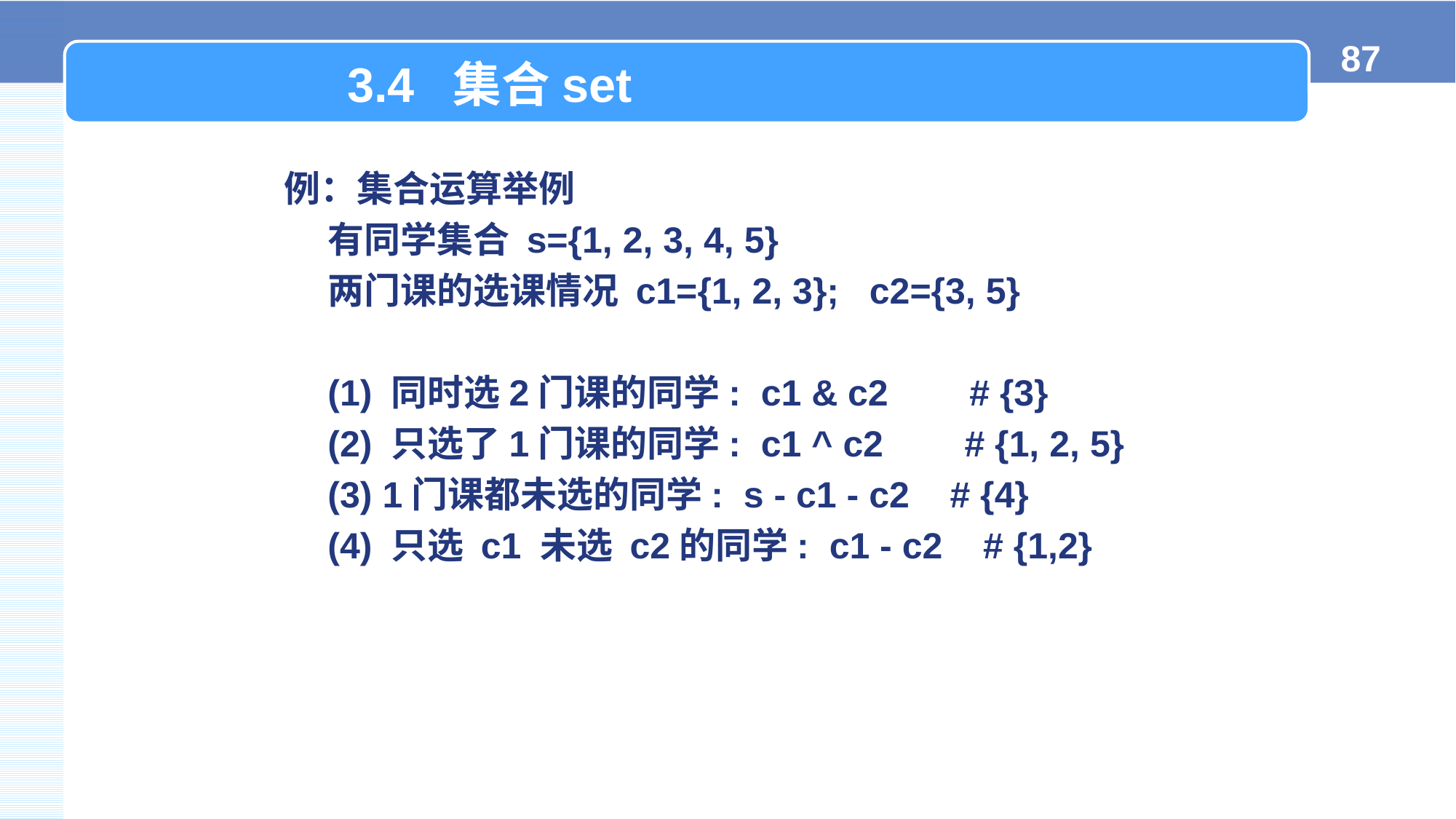

3.4  集合set
例：集合运算举例
有同学集合 s={1, 2, 3, 4, 5}
两门课的选课情况 c1={1, 2, 3};   c2={3, 5}

(1) 同时选2门课的同学:  c1 & c2        # {3}
(2) 只选了1门课的同学:  c1 ^ c2        # {1, 2, 5}
(3) 1门课都未选的同学:  s - c1 - c2    # {4}
(4) 只选 c1 未选 c2的同学:  c1 - c2    # {1,2}